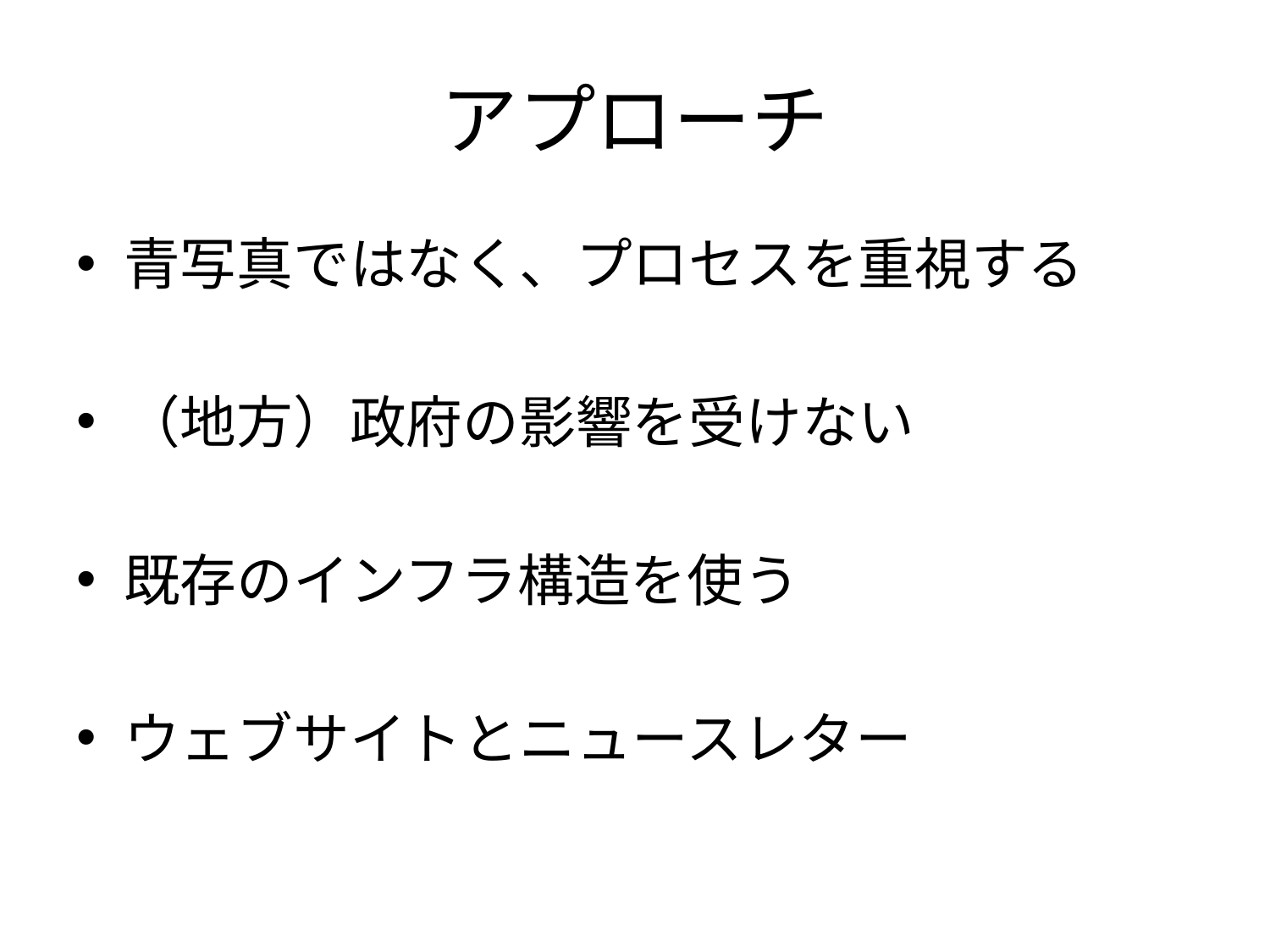

# アプローチ
青写真ではなく、プロセスを重視する

（地方）政府の影響を受けない

既存のインフラ構造を使う

ウェブサイトとニュースレター